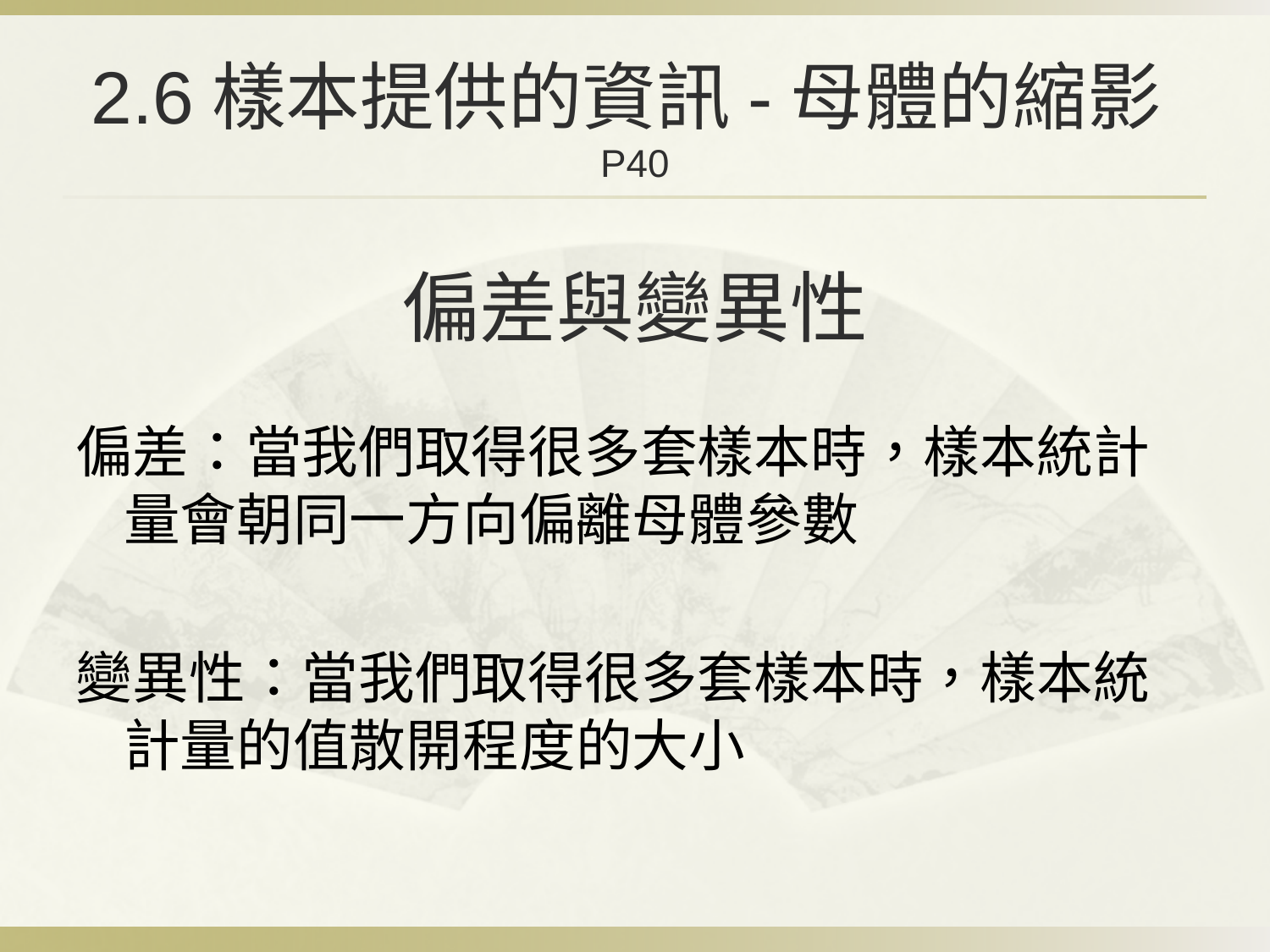

# 2.6樣本提供的資訊-母體的縮影P40
偏差與變異性
偏差：當我們取得很多套樣本時，樣本統計量會朝同一方向偏離母體參數

變異性：當我們取得很多套樣本時，樣本統計量的值散開程度的大小